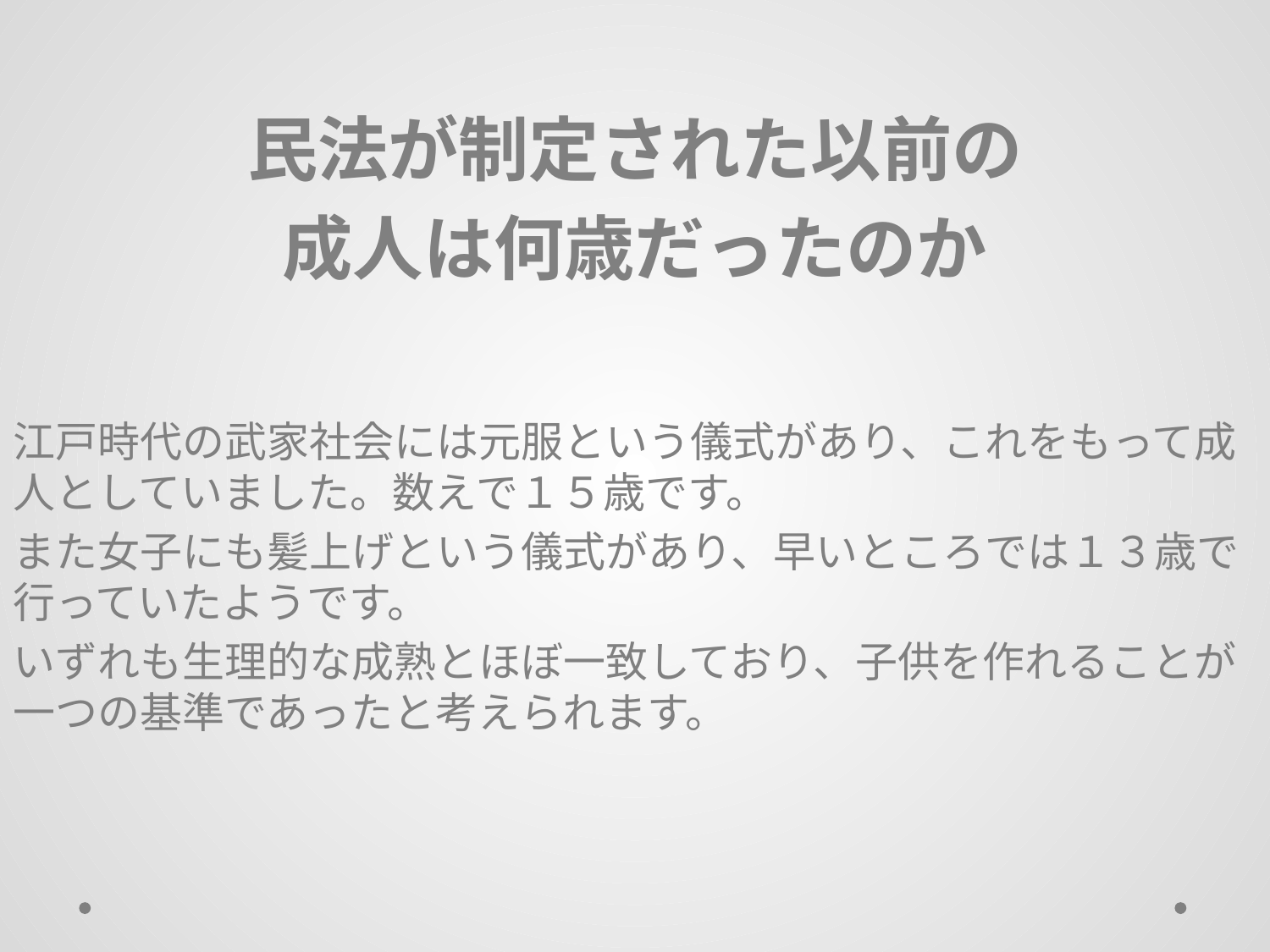

民法が制定された以前の
成人は何歳だったのか

江戸時代の武家社会には元服という儀式があり、これをもって成人としていました。数えで１５歳です。
また女子にも髪上げという儀式があり、早いところでは１３歳で行っていたようです。
いずれも生理的な成熟とほぼ一致しており、子供を作れることが一つの基準であったと考えられます。